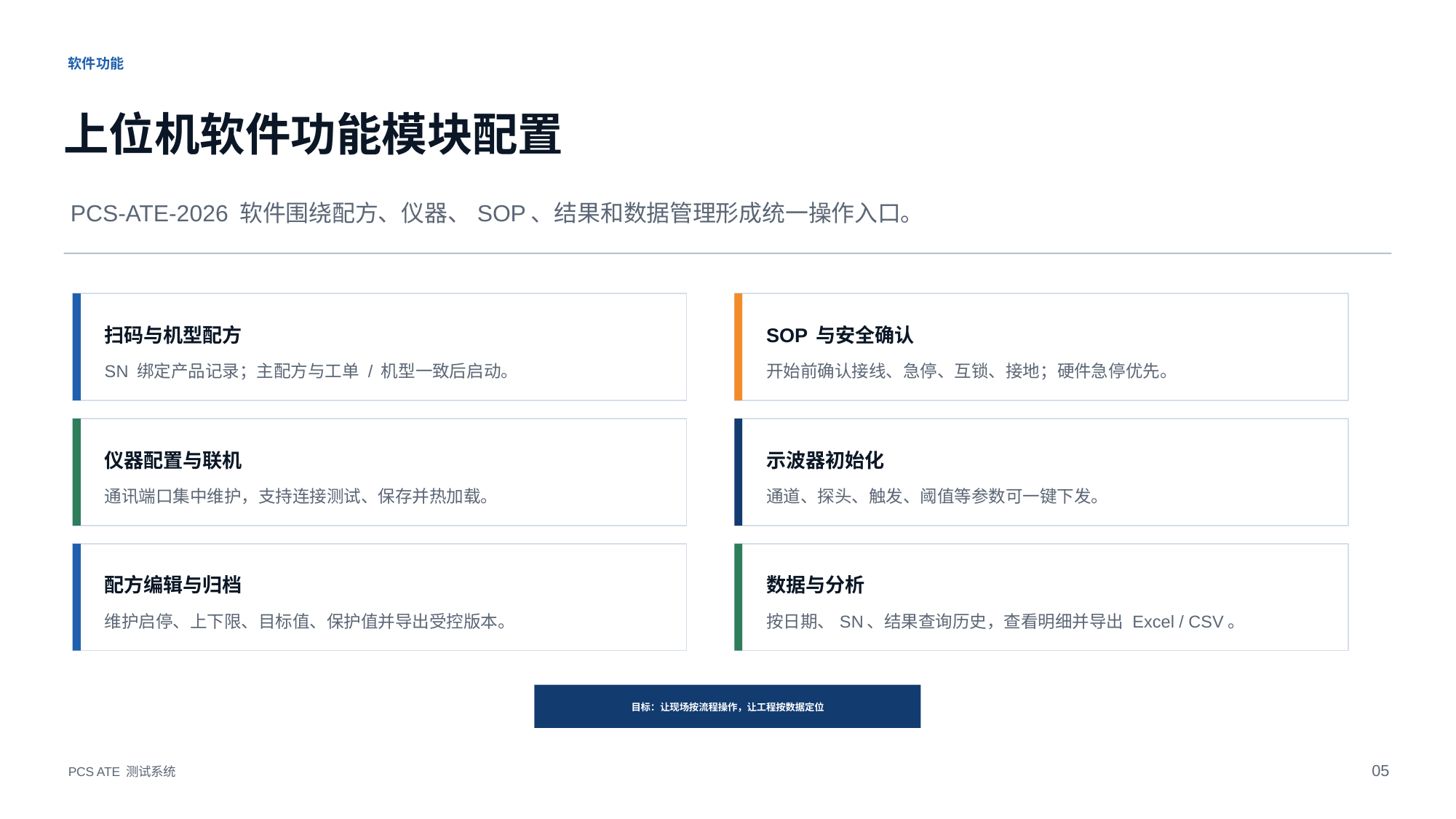

软件功能
上位机软件功能模块配置
PCS-ATE-2026 软件围绕配方、仪器、SOP、结果和数据管理形成统一操作入口。

扫码与机型配方
SOP 与安全确认
SN 绑定产品记录；主配方与工单 / 机型一致后启动。
开始前确认接线、急停、互锁、接地；硬件急停优先。

仪器配置与联机
示波器初始化
通讯端口集中维护，支持连接测试、保存并热加载。
通道、探头、触发、阈值等参数可一键下发。

配方编辑与归档
数据与分析
维护启停、上下限、目标值、保护值并导出受控版本。
按日期、SN、结果查询历史，查看明细并导出 Excel / CSV。

目标：让现场按流程操作，让工程按数据定位
PCS ATE 测试系统
05